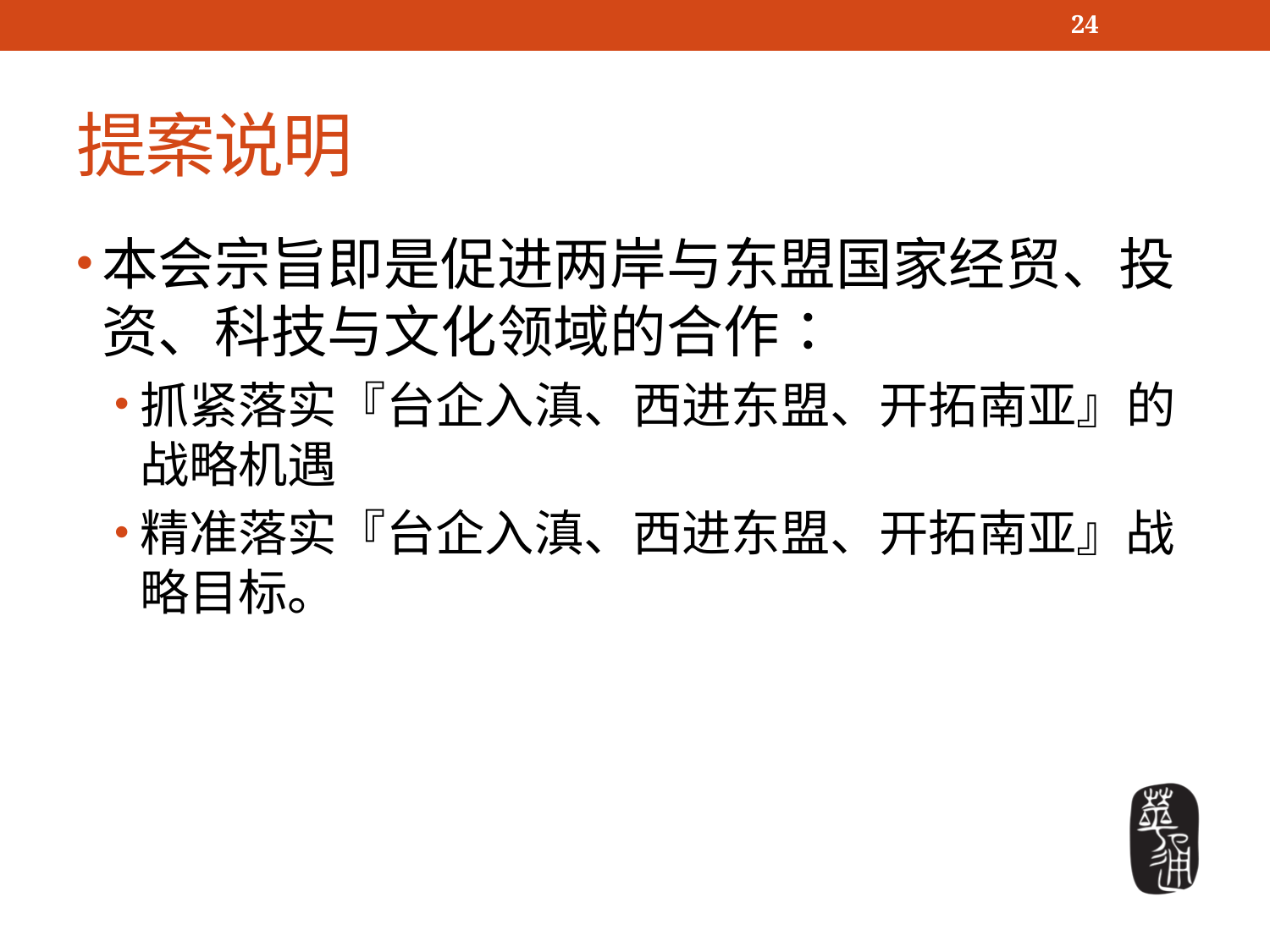

24
# 提案说明
本会宗旨即是促进两岸与东盟国家经贸、投资、科技与文化领域的合作：
抓紧落实『台企入滇、西进东盟、开拓南亚』的战略机遇
精准落实『台企入滇、西进东盟、开拓南亚』战略目标。